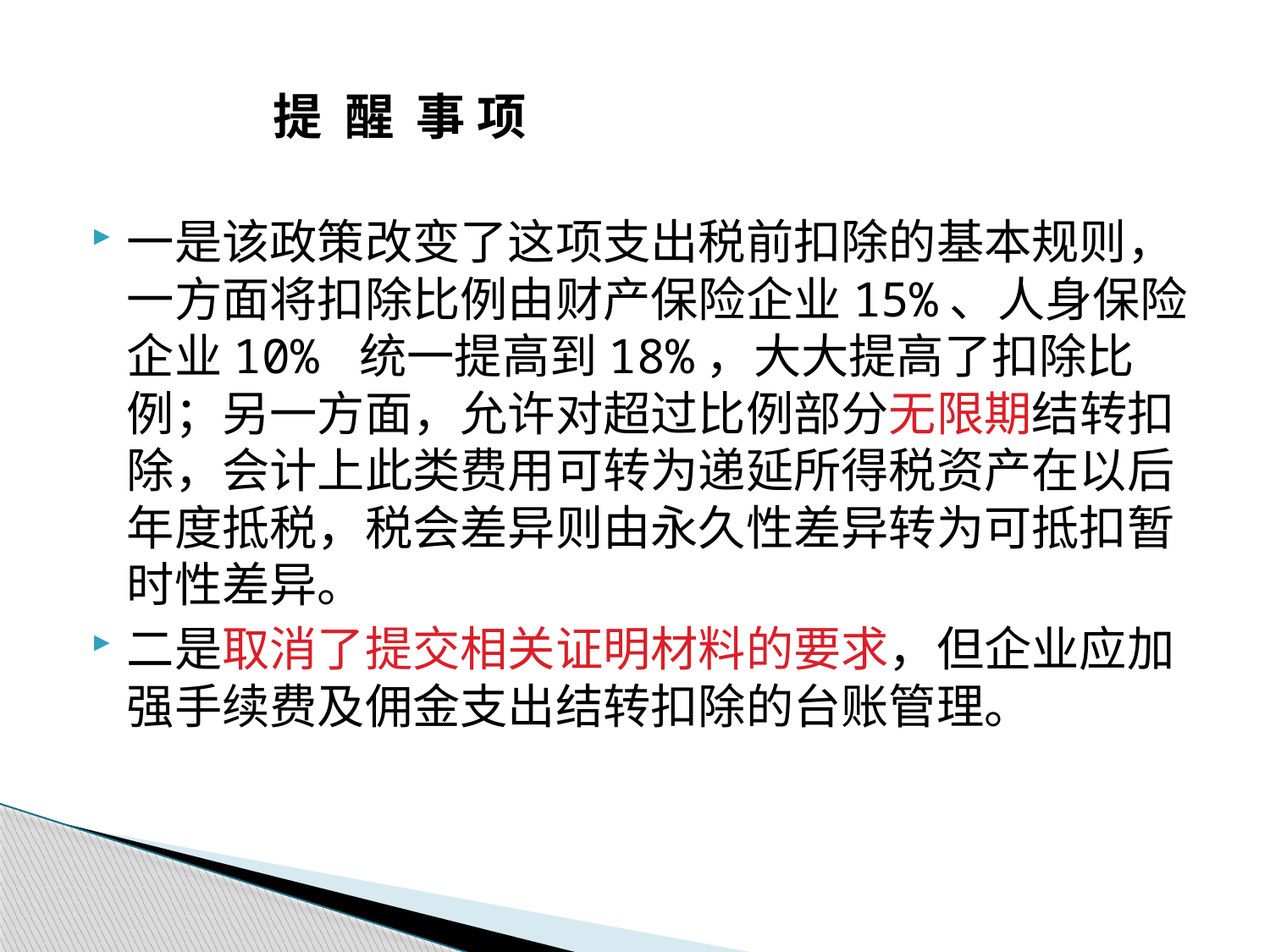

# 提  醒  事 项
一是该政策改变了这项支出税前扣除的基本规则，一方面将扣除比例由财产保险企业15%、人身保险企业10% 统一提高到18%，大大提高了扣除比例；另一方面，允许对超过比例部分无限期结转扣除，会计上此类费用可转为递延所得税资产在以后年度抵税，税会差异则由永久性差异转为可抵扣暂时性差异。
二是取消了提交相关证明材料的要求，但企业应加强手续费及佣金支出结转扣除的台账管理。